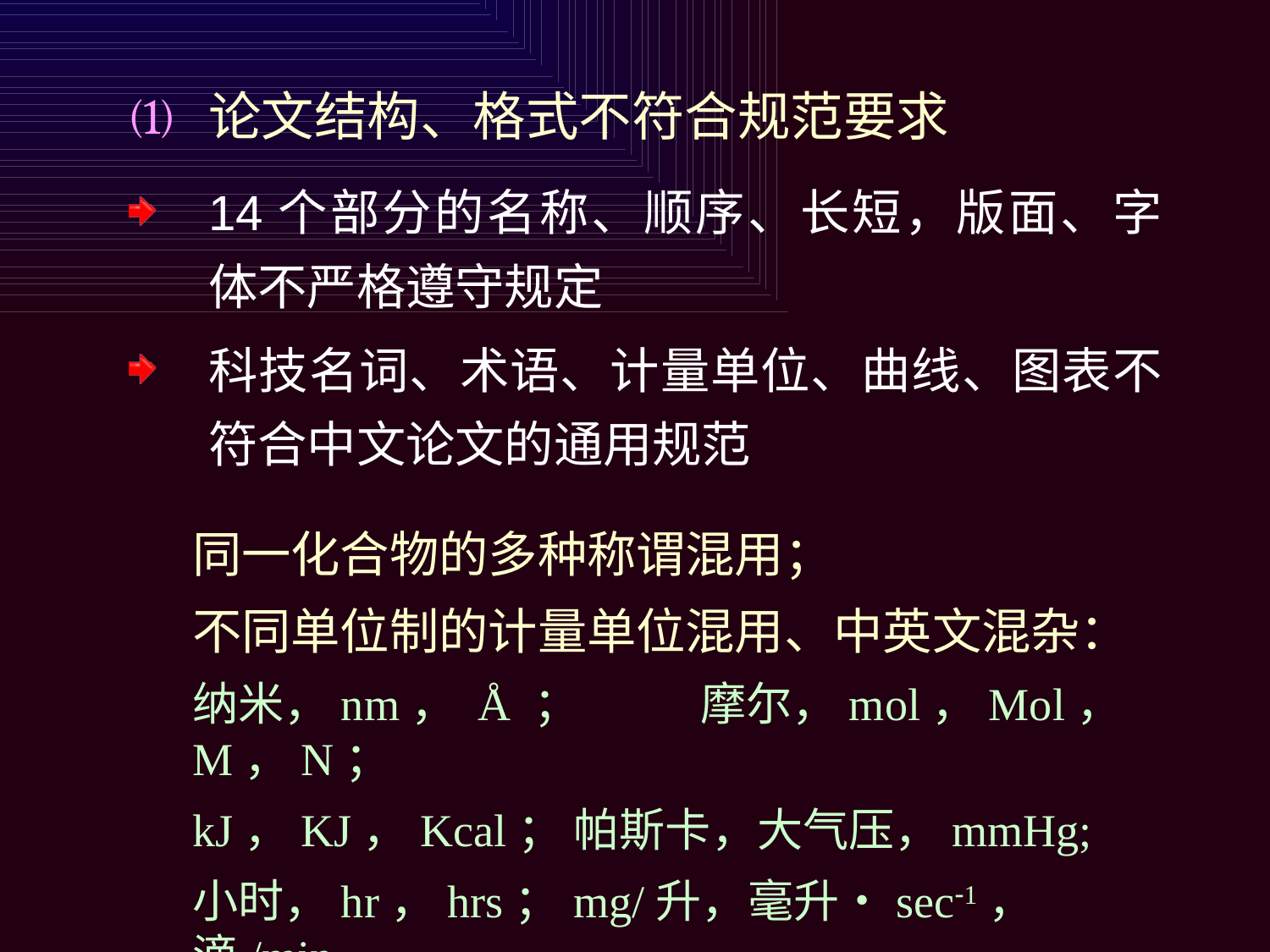

论文结构、格式不符合规范要求
14个部分的名称、顺序、长短，版面、字体不严格遵守规定
科技名词、术语、计量单位、曲线、图表不符合中文论文的通用规范
同一化合物的多种称谓混用；
不同单位制的计量单位混用、中英文混杂：
纳米，nm， Å ；	摩尔，mol，Mol，M，N；
kJ，KJ，Kcal；	帕斯卡，大气压，mmHg;
小时，hr，hrs；	mg/升，毫升•sec−1，滴/min